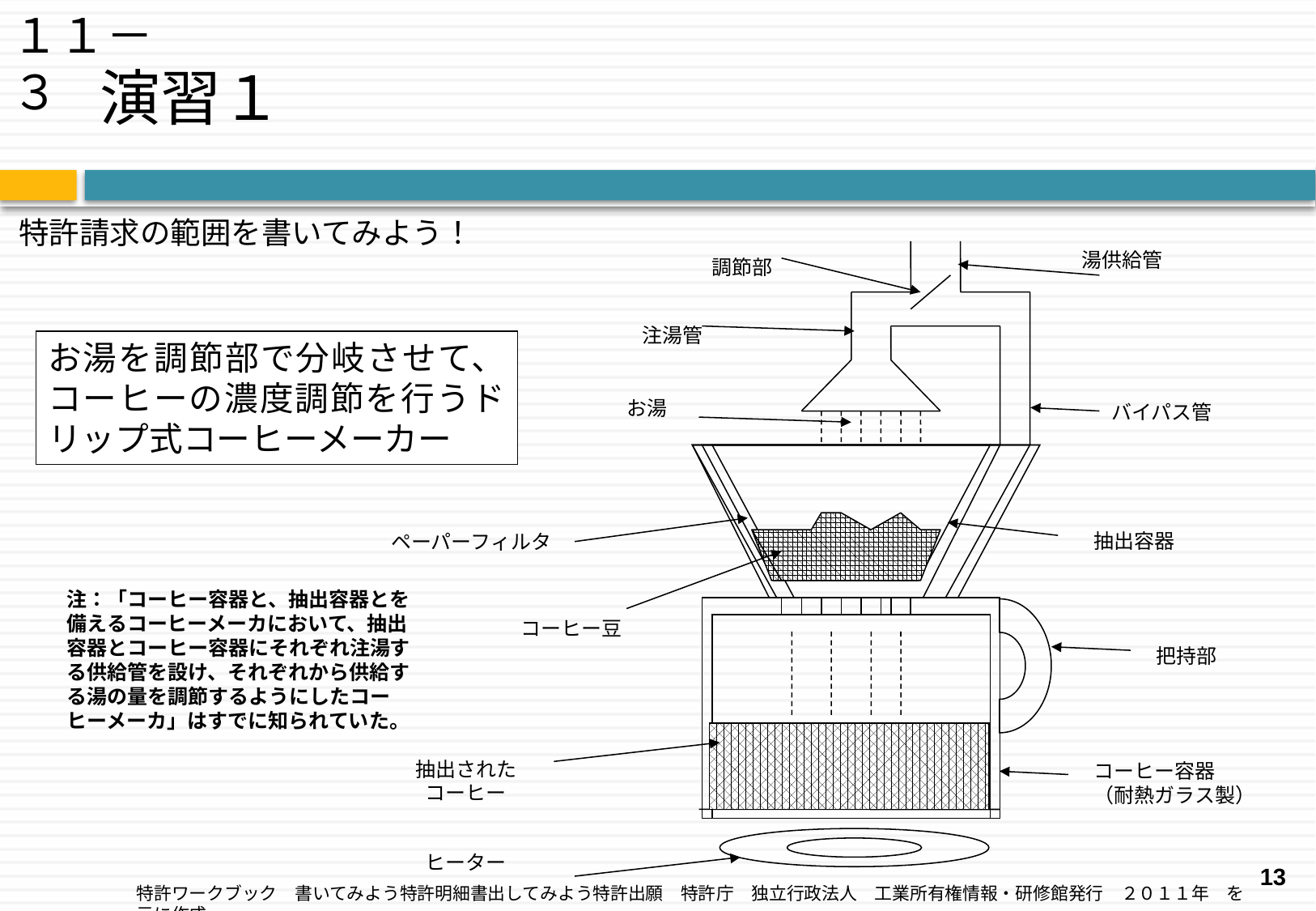

１１－３
# 演習１
特許請求の範囲を書いてみよう！
調節部

湯供給管

注湯管

お湯を調節部で分岐させて、コーヒーの濃度調節を行うドリップ式コーヒーメーカー

お湯
バイパス管

ペーパーフィルタ

抽出容器

注：「コーヒー容器と、抽出容器とを備えるコーヒーメーカにおいて、抽出容器とコーヒー容器にそれぞれ注湯する供給管を設け、それぞれから供給する湯の量を調節するようにしたコーヒーメーカ」はすでに知られていた。

コーヒー豆

把持部

抽出されたコーヒー
コーヒー容器
（耐熱ガラス製）

ヒーター
13

特許ワークブック　書いてみよう特許明細書出してみよう特許出願　特許庁　独立行政法人　工業所有権情報・研修館発行　２０１１年　を元に作成